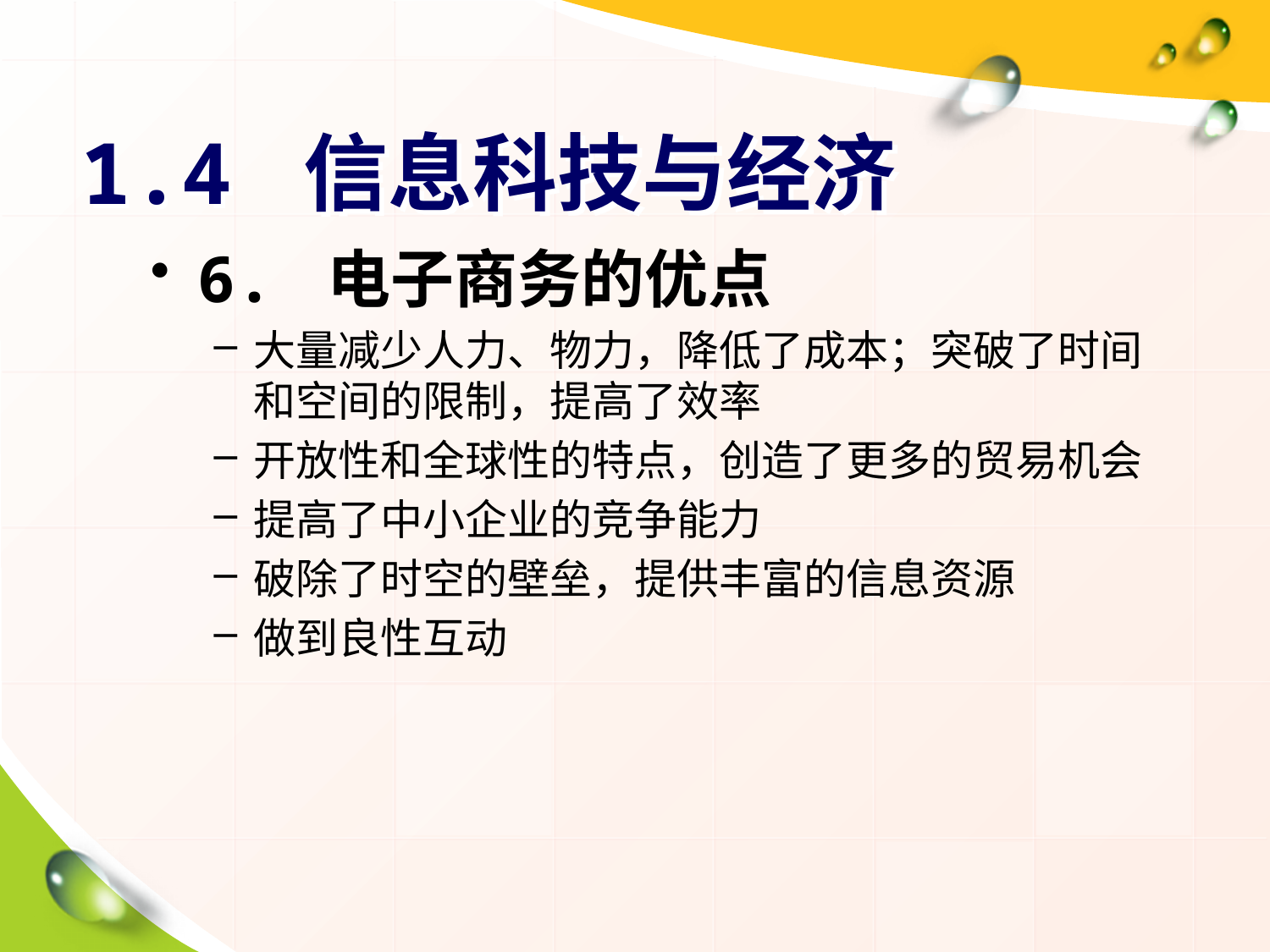

# 1.4 信息科技与经济
6. 电子商务的优点
大量减少人力、物力，降低了成本；突破了时间和空间的限制，提高了效率
开放性和全球性的特点，创造了更多的贸易机会
提高了中小企业的竞争能力
破除了时空的壁垒，提供丰富的信息资源
做到良性互动